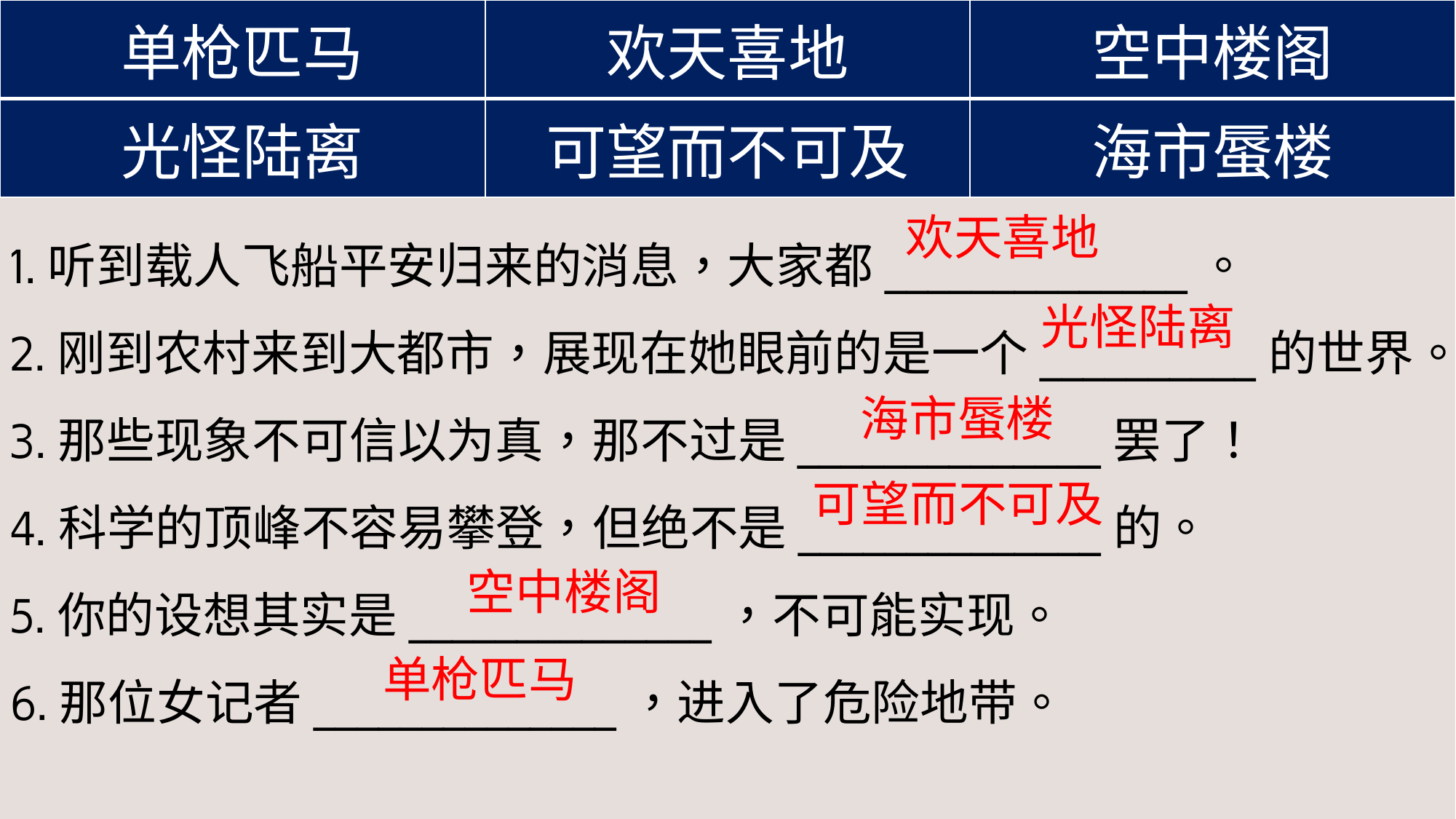

| 单枪匹马 | 欢天喜地 | 空中楼阁 |
| --- | --- | --- |
| 光怪陆离 | 可望而不可及 | 海市蜃楼 |
1.听到载人飞船平安归来的消息，大家都______________。
2.刚到农村来到大都市，展现在她眼前的是一个__________的世界。
3.那些现象不可信以为真，那不过是______________罢了！
4.科学的顶峰不容易攀登，但绝不是______________的。
5.你的设想其实是______________，不可能实现。
6.那位女记者______________，进入了危险地带。
欢天喜地
光怪陆离
海市蜃楼
可望而不可及
空中楼阁
单枪匹马